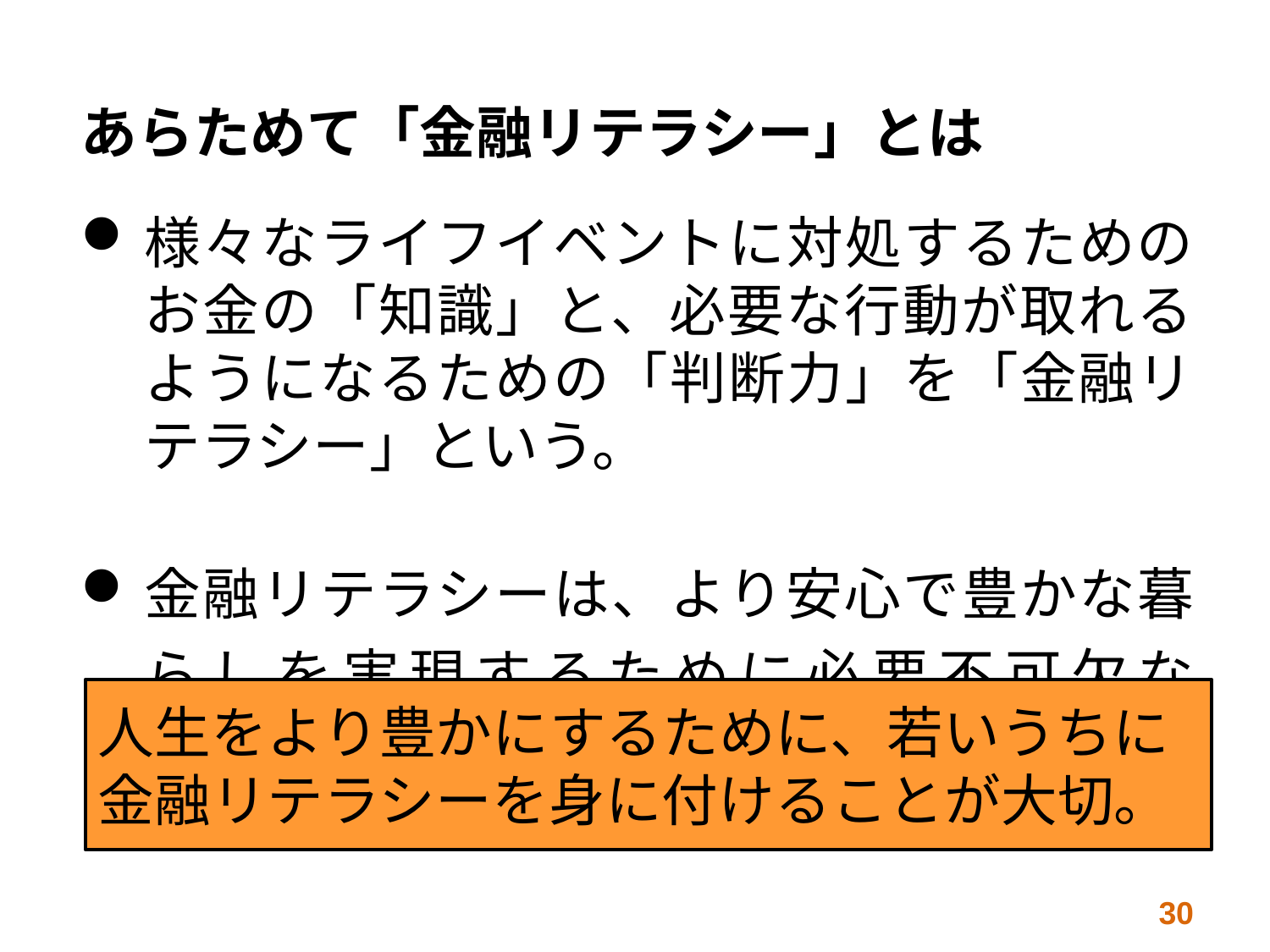

あらためて「金融リテラシー」とは
様々なライフイベントに対処するためのお金の「知識」と、必要な行動が取れるようになるための「判断力」を「金融リテラシー」という。

金融リテラシーは、より安心で豊かな暮らしを実現するために必要不可欠な「力」である。

人生をより豊かにするために、若いうちに金融リテラシーを身に付けることが大切。
30